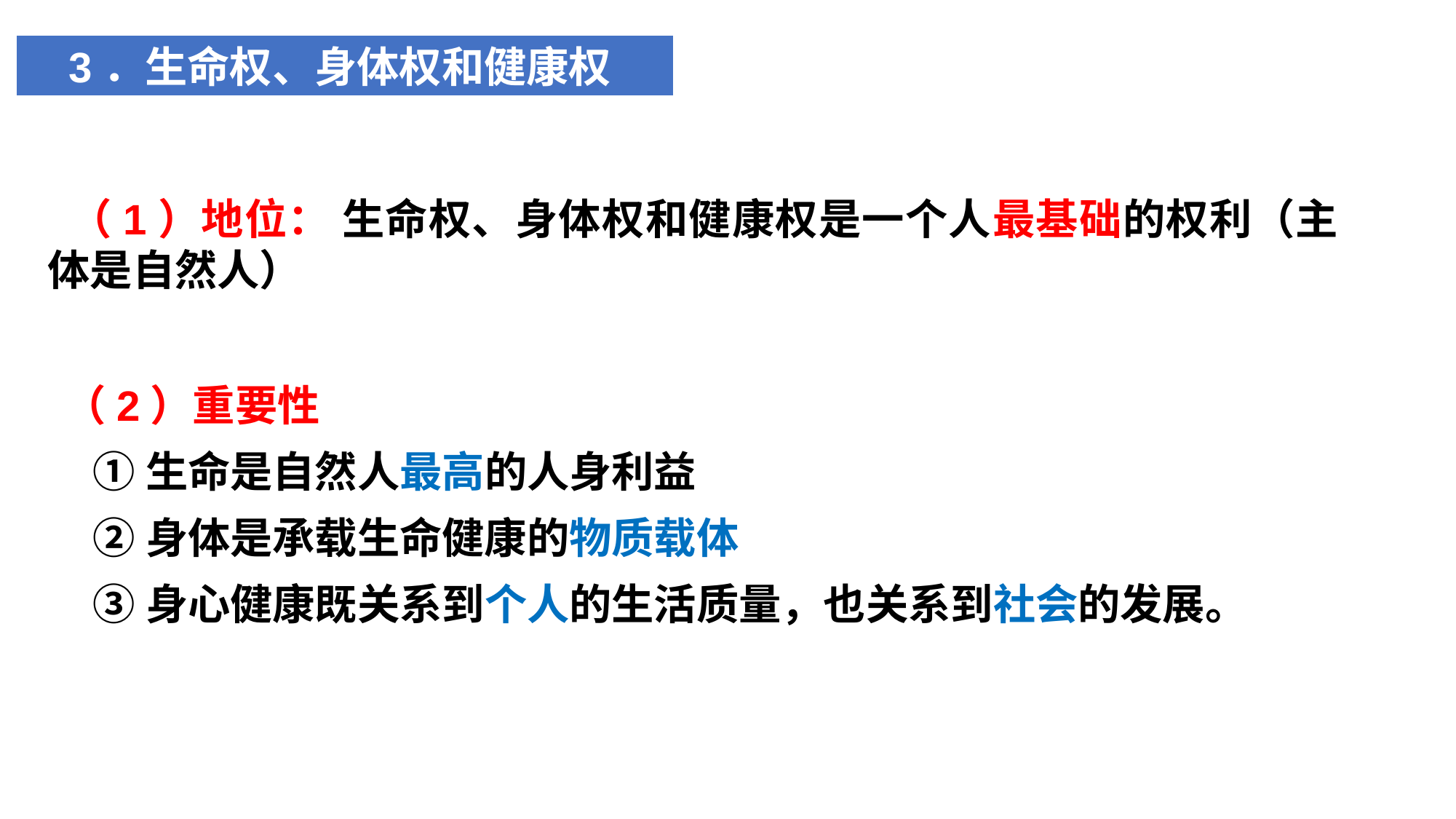

3．生命权、身体权和健康权
 （1）地位： 生命权、身体权和健康权是一个人最基础的权利（主体是自然人）
（2）重要性
   ①生命是自然人最高的人身利益
   ②身体是承载生命健康的物质载体
   ③身心健康既关系到个人的生活质量，也关系到社会的发展。